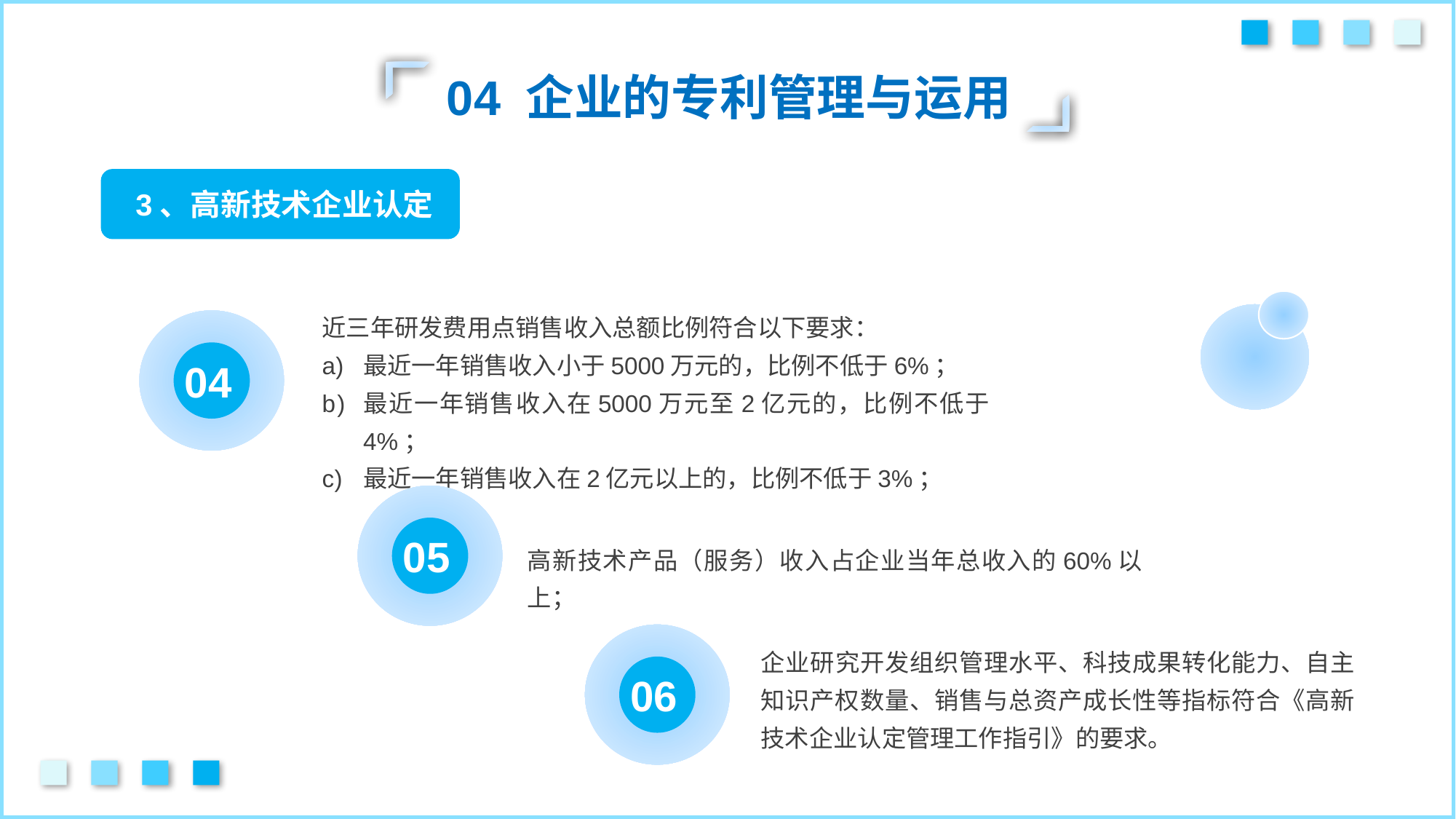

04 企业的专利管理与运用

 3、高新技术企业认定

近三年研发费用点销售收入总额比例符合以下要求：
最近一年销售收入小于5000万元的，比例不低于6%；
最近一年销售收入在5000万元至2亿元的，比例不低于4%；
最近一年销售收入在2亿元以上的，比例不低于3%；

04

05
高新技术产品（服务）收入占企业当年总收入的60%以上；

06
企业研究开发组织管理水平、科技成果转化能力、自主知识产权数量、销售与总资产成长性等指标符合《高新技术企业认定管理工作指引》的要求。